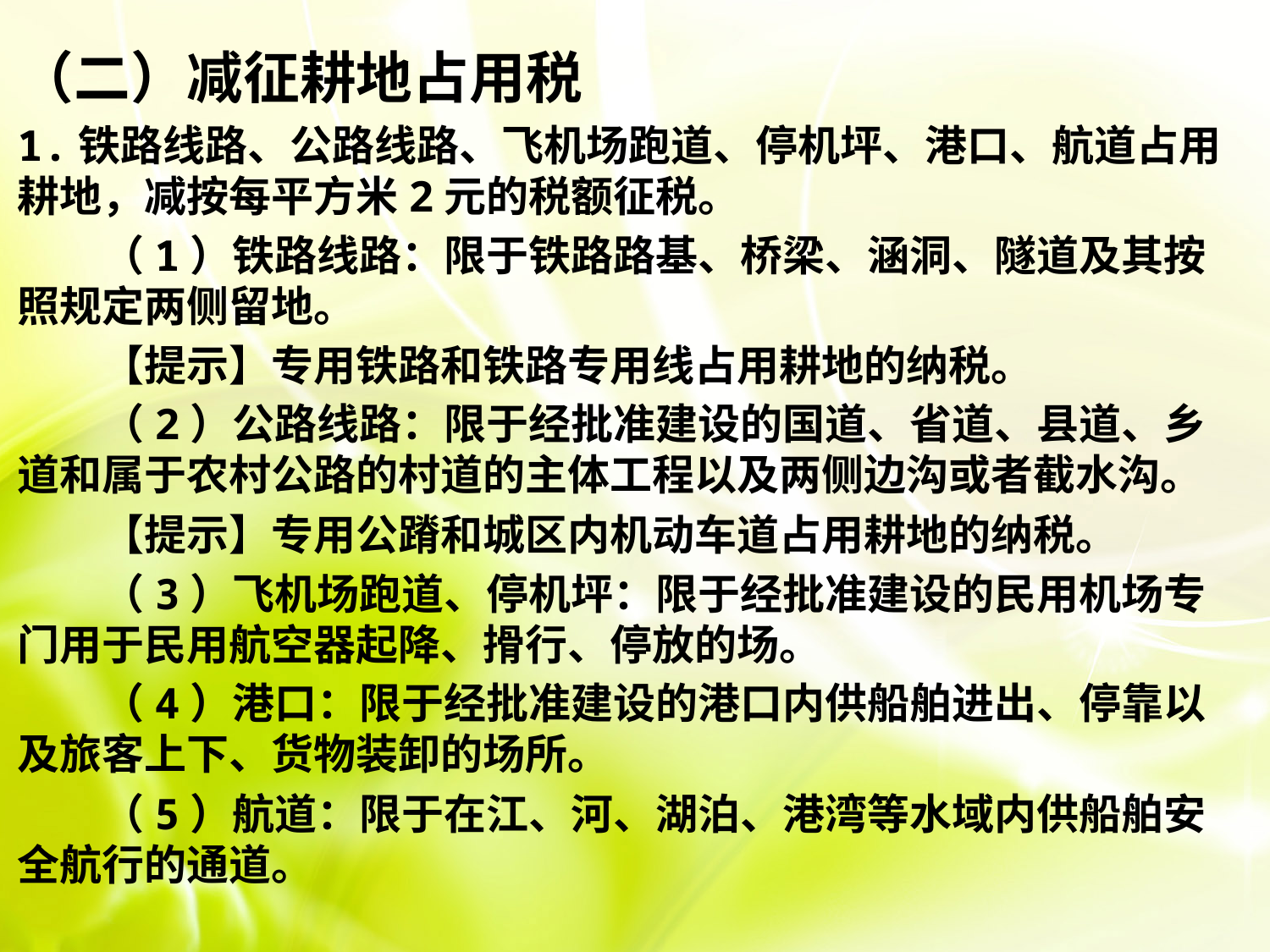

（二）减征耕地占用税
1.铁路线路、公路线路、飞机场跑道、停机坪、港口、航道占用耕地，减按每平方米2元的税额征税。
　　（1）铁路线路：限于铁路路基、桥梁、涵洞、隧道及其按照规定两侧留地。
　　【提示】专用铁路和铁路专用线占用耕地的纳税。
　　（2）公路线路：限于经批准建设的国道、省道、县道、乡道和属于农村公路的村道的主体工程以及两侧边沟或者截水沟。
　　【提示】专用公蹐和城区内机动车道占用耕地的纳税。
　　（3）飞机场跑道、停机坪：限于经批准建设的民用机场专门用于民用航空器起降、搰行、停放的场。
　　（4）港口：限于经批准建设的港口内供船舶进出、停靠以及旅客上下、货物装卸的场所。
　　（5）航道：限于在江、河、湖泊、港湾等水域内供船舶安全航行的通道。